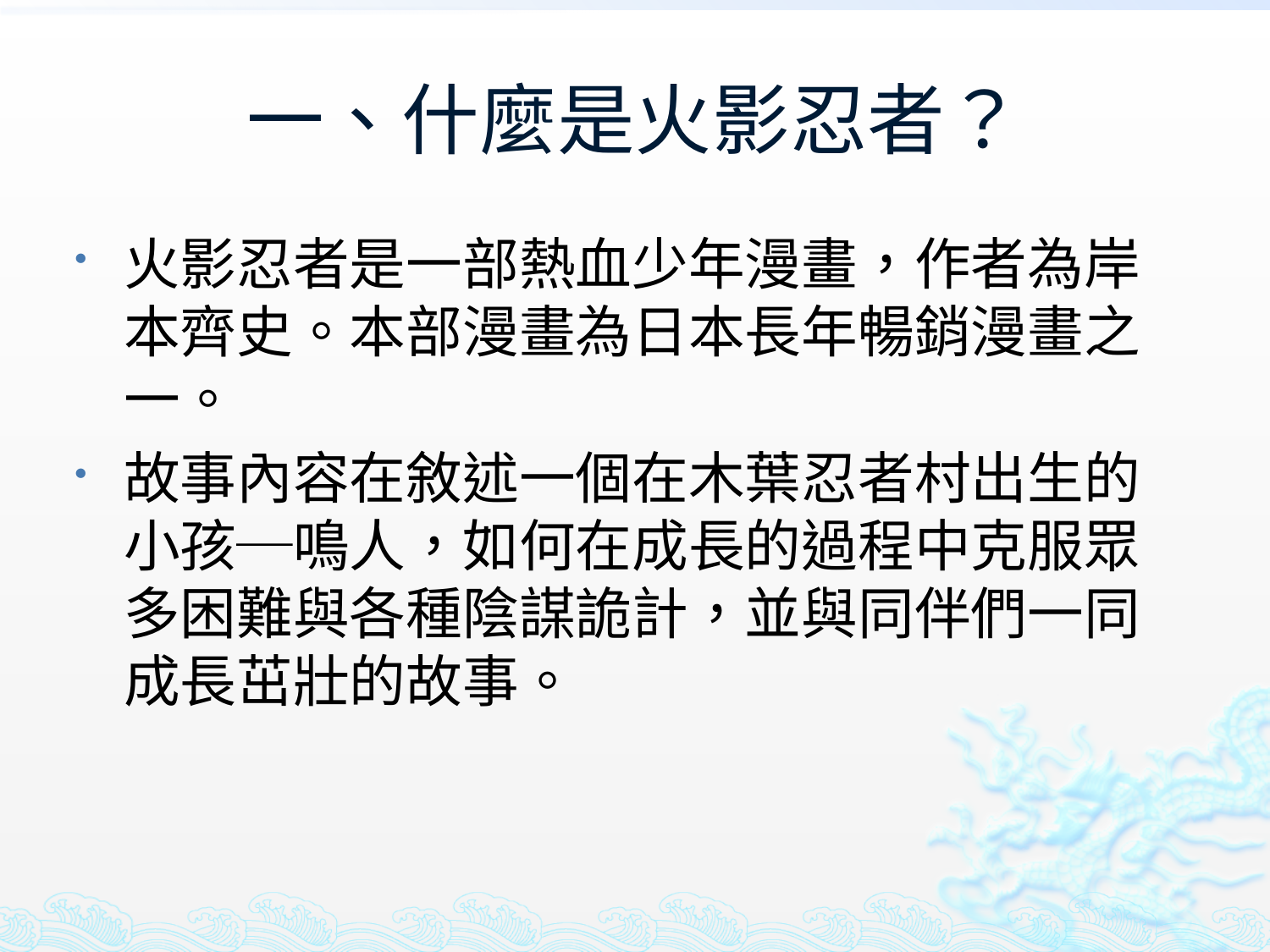

# 一、什麼是火影忍者？
火影忍者是一部熱血少年漫畫，作者為岸本齊史。本部漫畫為日本長年暢銷漫畫之一。
故事內容在敘述一個在木葉忍者村出生的小孩─鳴人，如何在成長的過程中克服眾多困難與各種陰謀詭計，並與同伴們一同成長茁壯的故事。